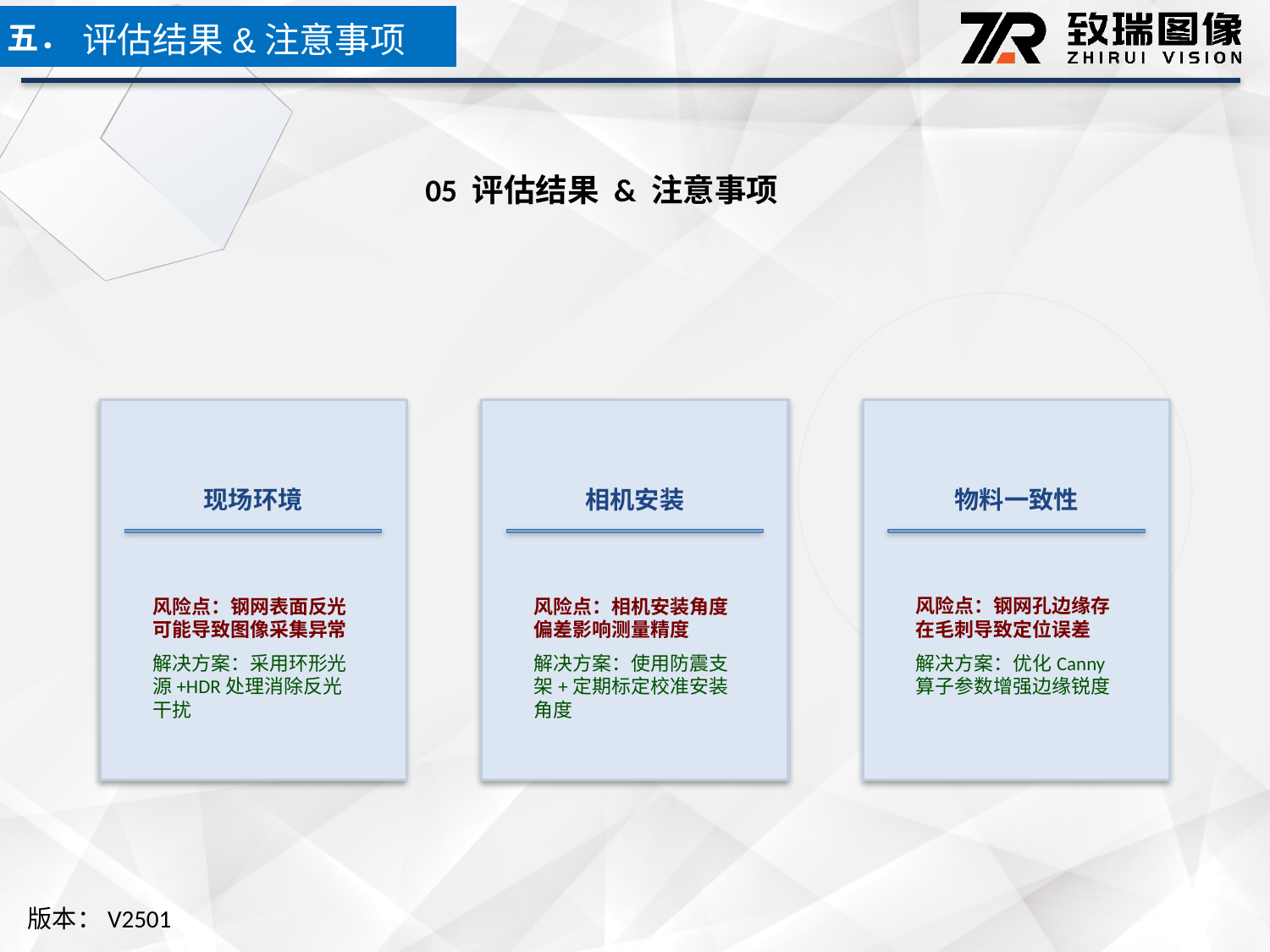

五．
评估结果&注意事项

05 评估结果 & 注意事项

现场环境

相机安装

物料一致性

风险点：钢网表面反光可能导致图像采集异常
解决方案：采用环形光源+HDR处理消除反光干扰

风险点：相机安装角度偏差影响测量精度
解决方案：使用防震支架+定期标定校准安装角度

风险点：钢网孔边缘存在毛刺导致定位误差
解决方案：优化Canny算子参数增强边缘锐度